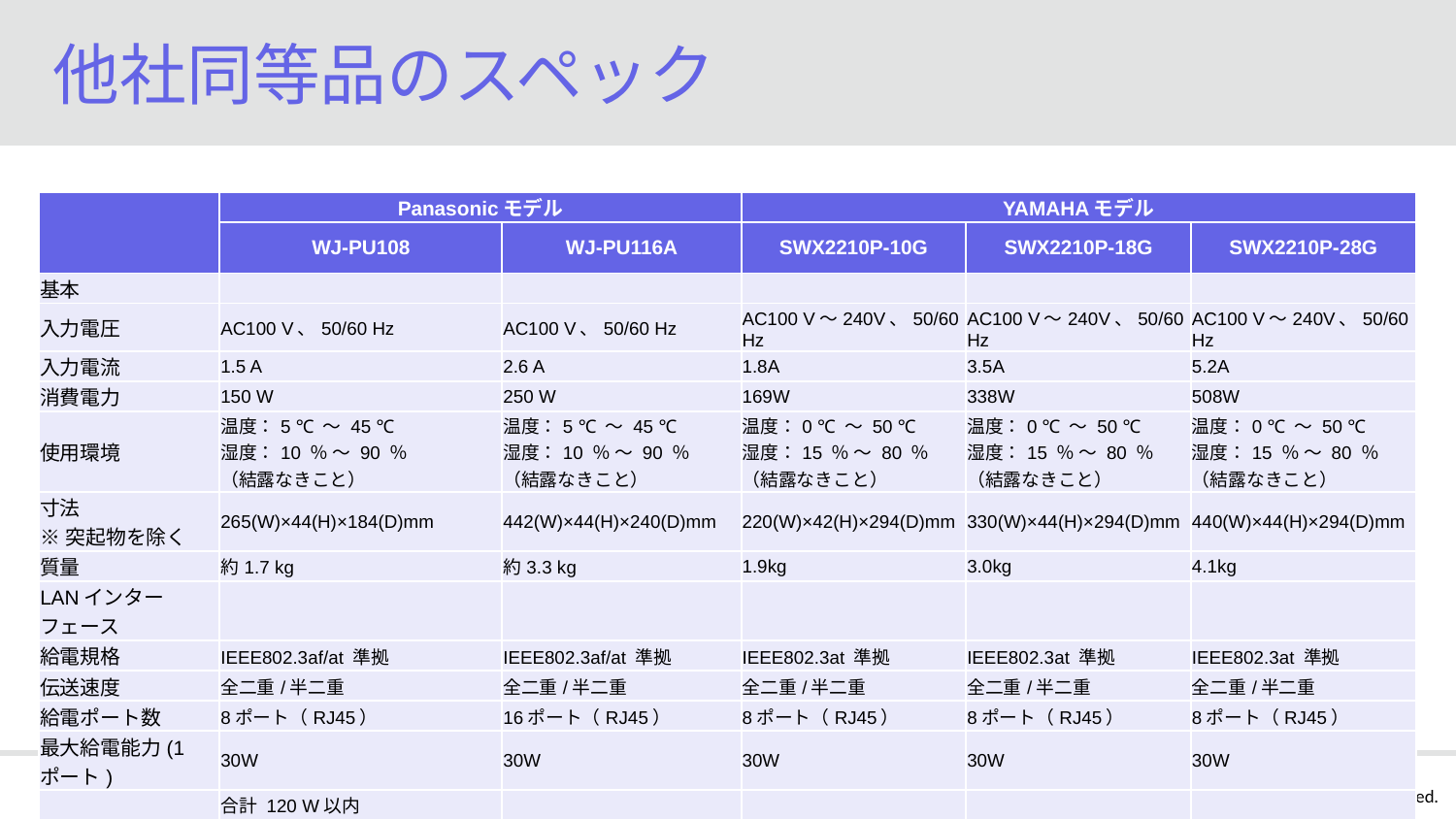

# 他社同等品のスペック
|  | Panasonicモデル |  | YAMAHAモデル |  |  |
| --- | --- | --- | --- | --- | --- |
|  | WJ-PU108 | WJ-PU116A | SWX2210P-10G | SWX2210P-18G | SWX2210P-28G |
| 基本 |  |  |  |  |  |
| 入力電圧 | AC100 V、50/60 Hz | AC100 V、50/60 Hz | AC100 V～240V、50/60 Hz | AC100 V～240V、50/60 Hz | AC100 V～240V、50/60 Hz |
| 入力電流 | 1.5 A | 2.6 A | 1.8A | 3.5A | 5.2A |
| 消費電力 | 150 W | 250 W | 169W | 338W | 508W |
| 使用環境 | 温度：5 ℃ 〜 45 ℃ 湿度：10 ％ 〜 90 ％ （結露なきこと） | 温度：5 ℃ 〜 45 ℃ 湿度：10 ％ 〜 90 ％ （結露なきこと） | 温度：0 ℃ 〜 50 ℃ 湿度：15 ％ 〜 80 ％ （結露なきこと） | 温度：0 ℃ 〜 50 ℃ 湿度：15 ％ 〜 80 ％ （結露なきこと） | 温度：0 ℃ 〜 50 ℃ 湿度：15 ％ 〜 80 ％ （結露なきこと） |
| 寸法 ※突起物を除く | 265(W)×44(H)×184(D)mm | 442(W)×44(H)×240(D)mm | 220(W)×42(H)×294(D)mm | 330(W)×44(H)×294(D)mm | 440(W)×44(H)×294(D)mm |
| 質量 | 約1.7 kg | 約3.3 kg | 1.9kg | 3.0kg | 4.1kg |
| LANインターフェース |  |  |  |  |  |
| 給電規格 | IEEE802.3af/at 準拠 | IEEE802.3af/at 準拠 | IEEE802.3at 準拠 | IEEE802.3at 準拠 | IEEE802.3at 準拠 |
| 伝送速度 | 全二重/半二重 | 全二重/半二重 | 全二重/半二重 | 全二重/半二重 | 全二重/半二重 |
| 給電ポート数 | 8ポート（RJ45） | 16ポート（RJ45） | 8ポート（RJ45） | 8ポート（RJ45） | 8ポート（RJ45） |
| 最大給電能力(1ポート) | 30W | 30W | 30W | 30W | 30W |
| 給電能力 | 合計 120 W以内 (ポート1-4：60 W ポート5-8：60 W) | 合計 210W以内 | 合計 124W以内 | 合計 247W以内 | 合計 370W以内 |
| レコーダー用 Gigaポート数 | 2ポート（RJ45） | 2ポート（RJ45） | 2ポート（RJ45） | 2ポート（RJ45） | 2ポート（RJ45） |
|  | ※レコーダーを1台のみ接続可能 | ※レコーダーを1台のみ接続可能 |  |  |  |